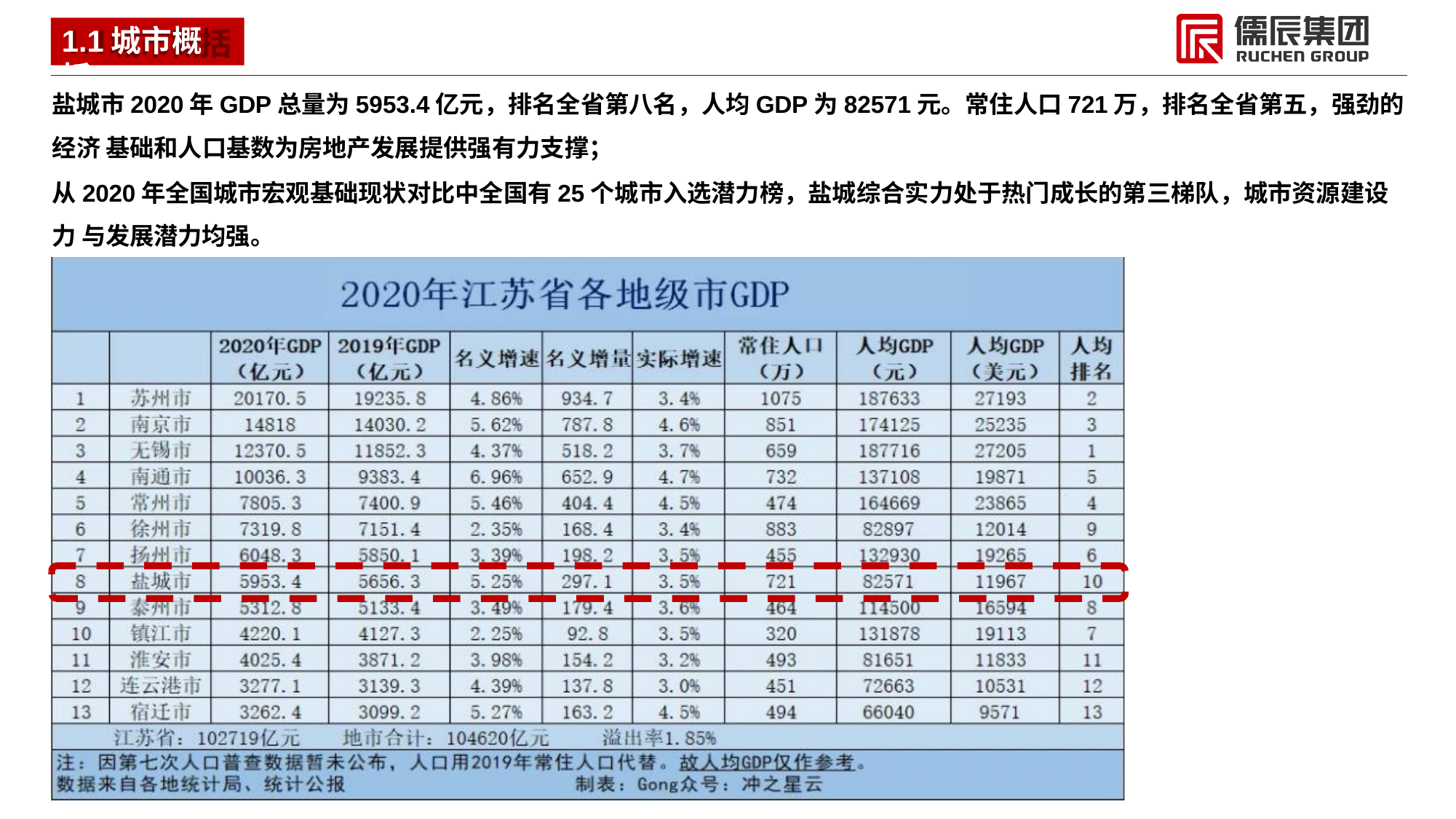

# 1.1城市概括
盐城市2020年GDP总量为5953.4亿元，排名全省第八名，人均GDP为82571元。常住人口721万，排名全省第五，强劲的经济 基础和人口基数为房地产发展提供强有力支撑；
从2020年全国城市宏观基础现状对比中全国有25个城市入选潜力榜，盐城综合实力处于热门成长的第三梯队，城市资源建设力 与发展潜力均强。